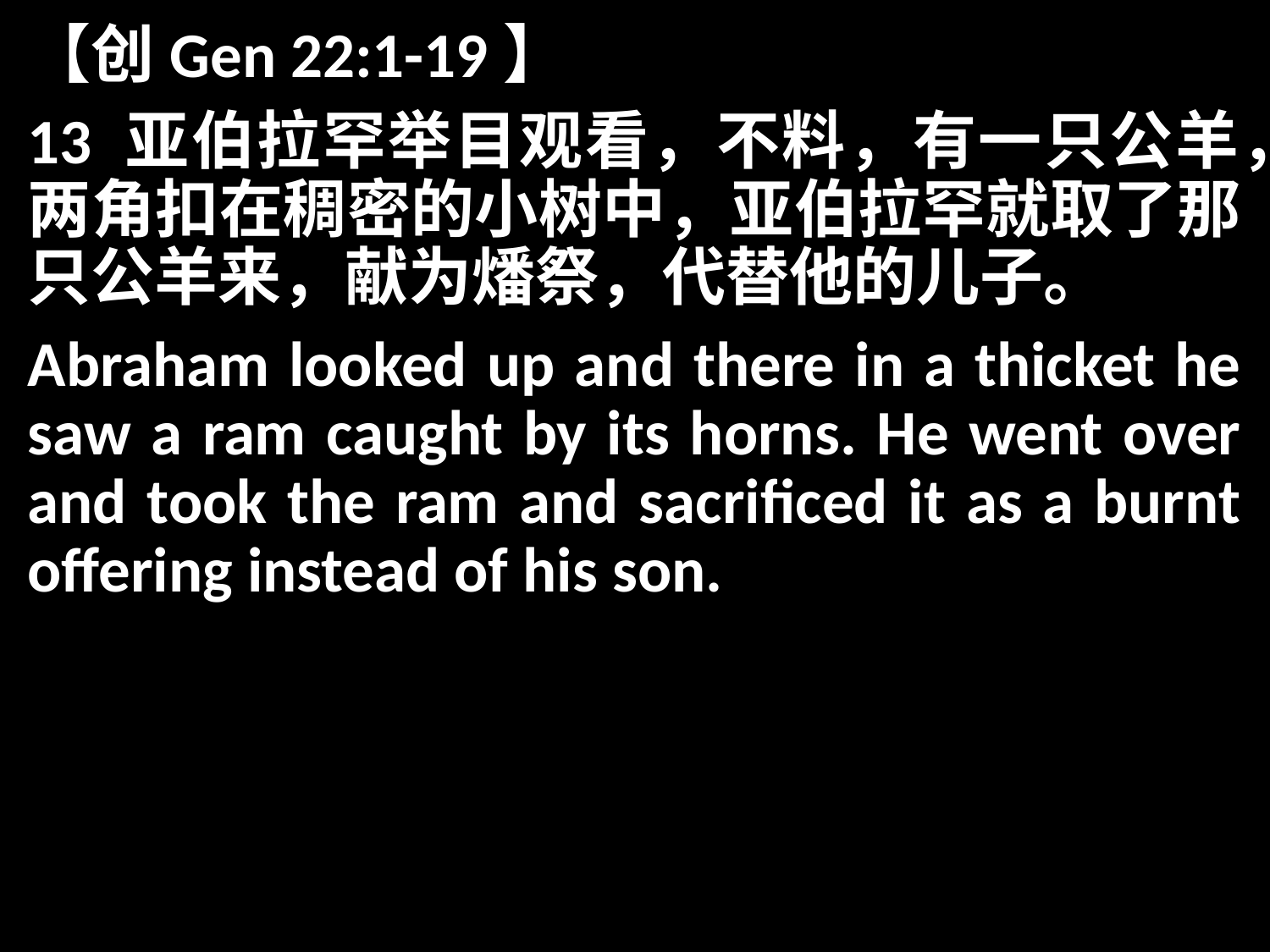

【创Gen 22:1-19】
13 亚伯拉罕举目观看，不料，有一只公羊，两角扣在稠密的小树中，亚伯拉罕就取了那只公羊来，献为燔祭，代替他的儿子。
Abraham looked up and there in a thicket he saw a ram caught by its horns. He went over and took the ram and sacrificed it as a burnt offering instead of his son.